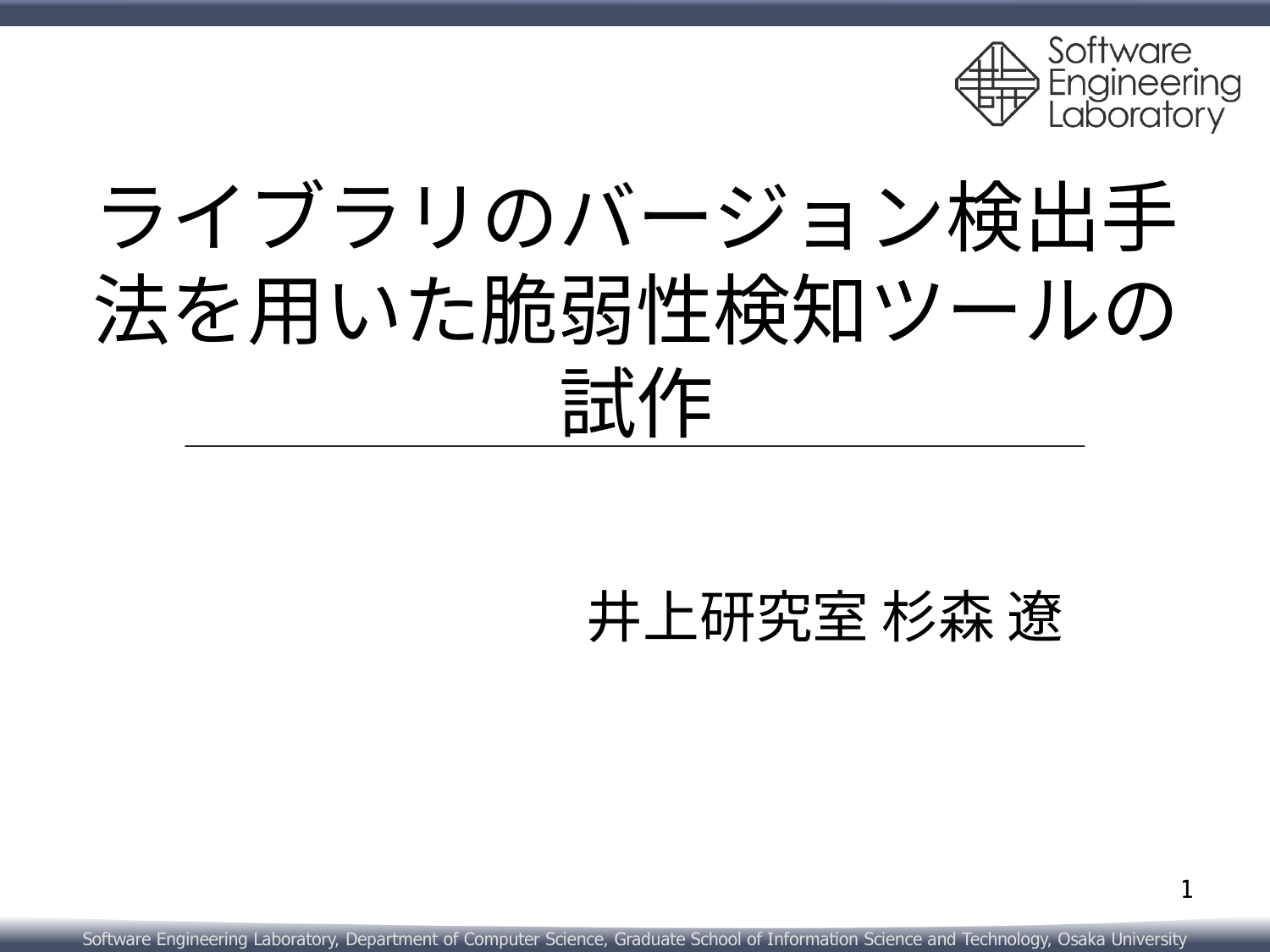

# ライブラリのバージョン検出手法を用いた脆弱性検知ツールの試作

			井上研究室 杉森 遼
1